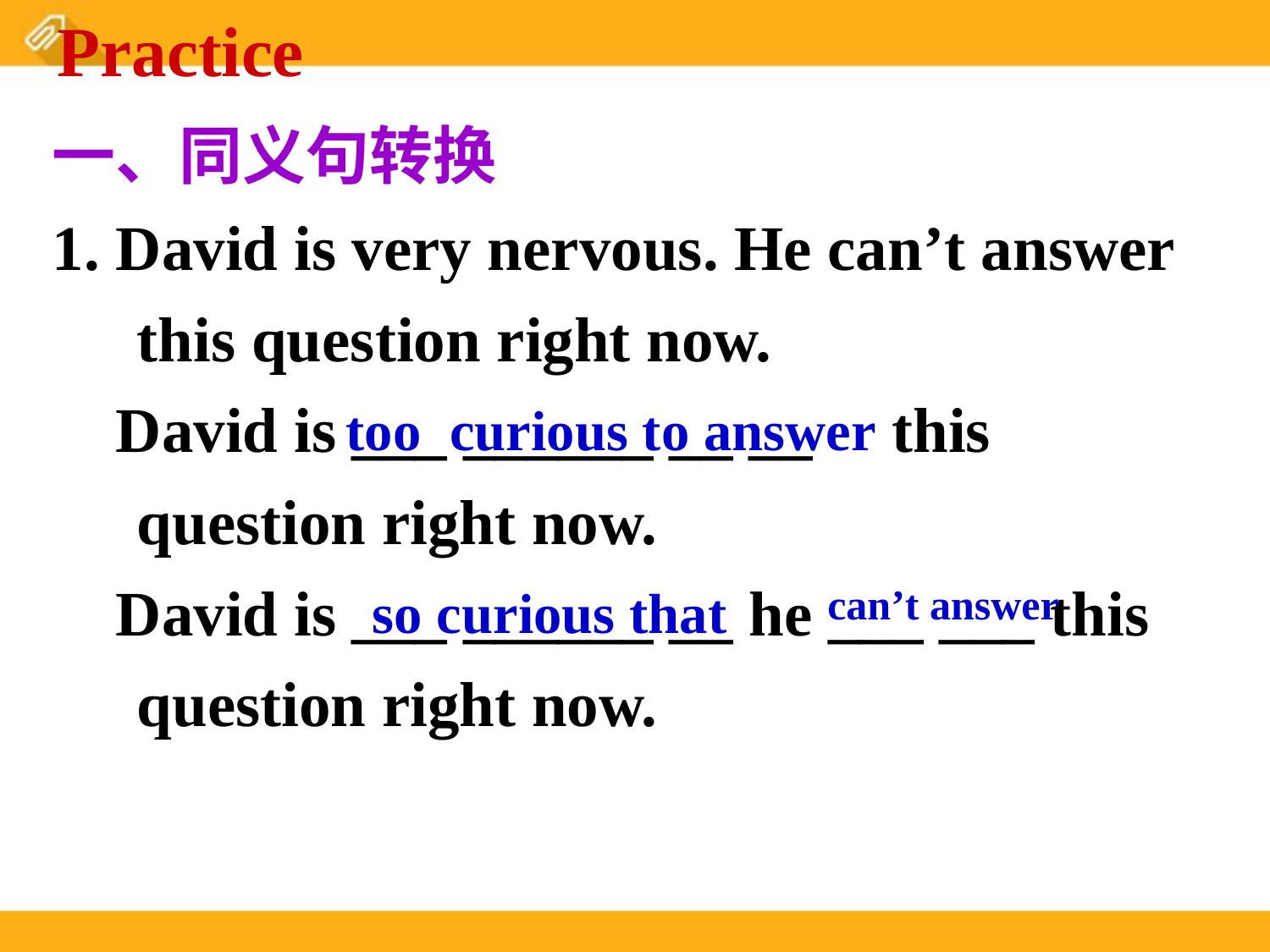

Practice
一、同义句转换
1. David is very nervous. He can’t answer this question right now.
    David is ___ ______ __ __     this question right now.
    David is ___ ______ __ he ___ ___ this question right now.
 too  curious to answer
so curious that
can’t answer